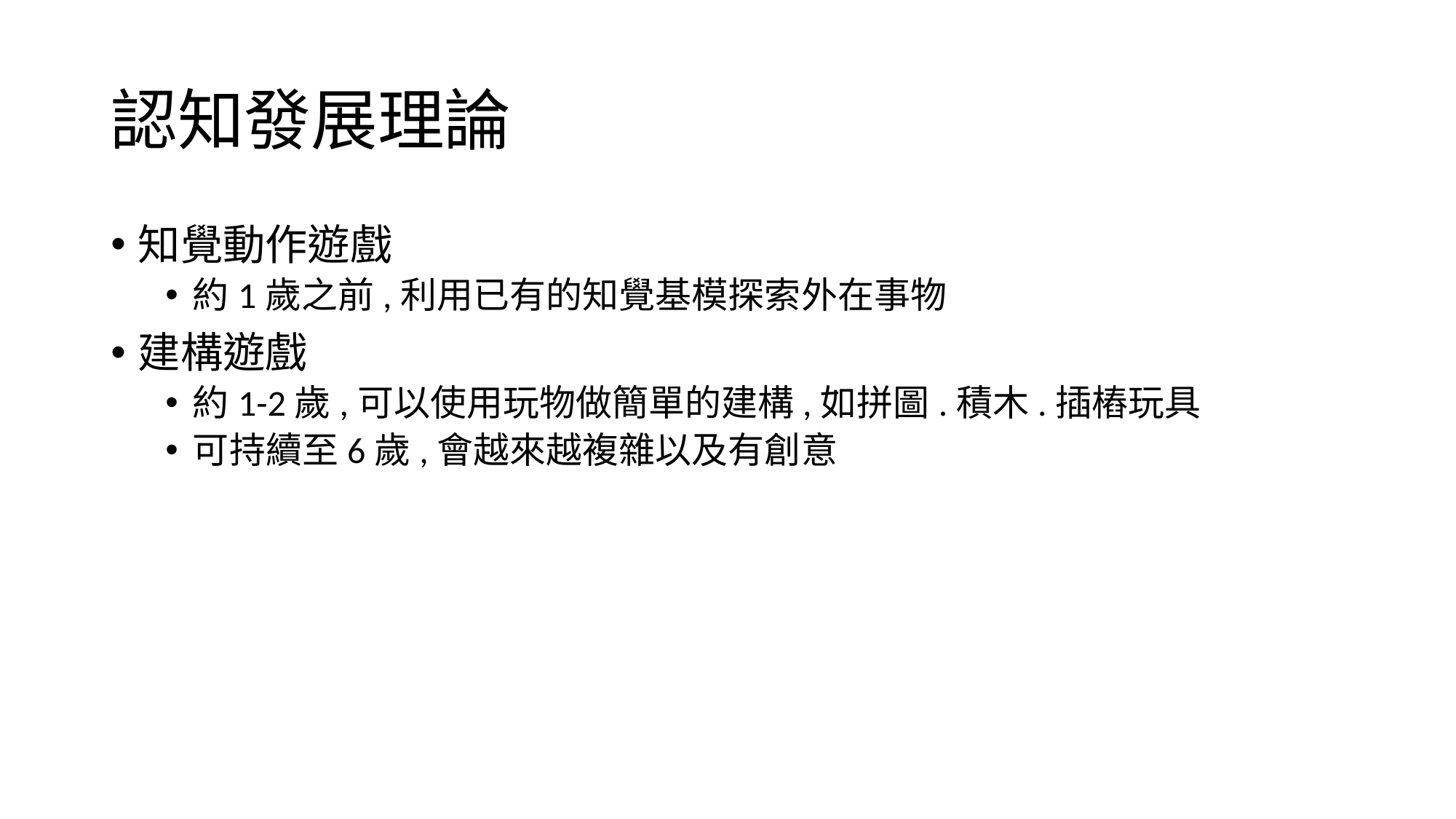

# 認知發展理論
知覺動作遊戲
約1歲之前,利用已有的知覺基模探索外在事物
建構遊戲
約1-2歲,可以使用玩物做簡單的建構,如拼圖.積木.插樁玩具
可持續至6歲,會越來越複雜以及有創意